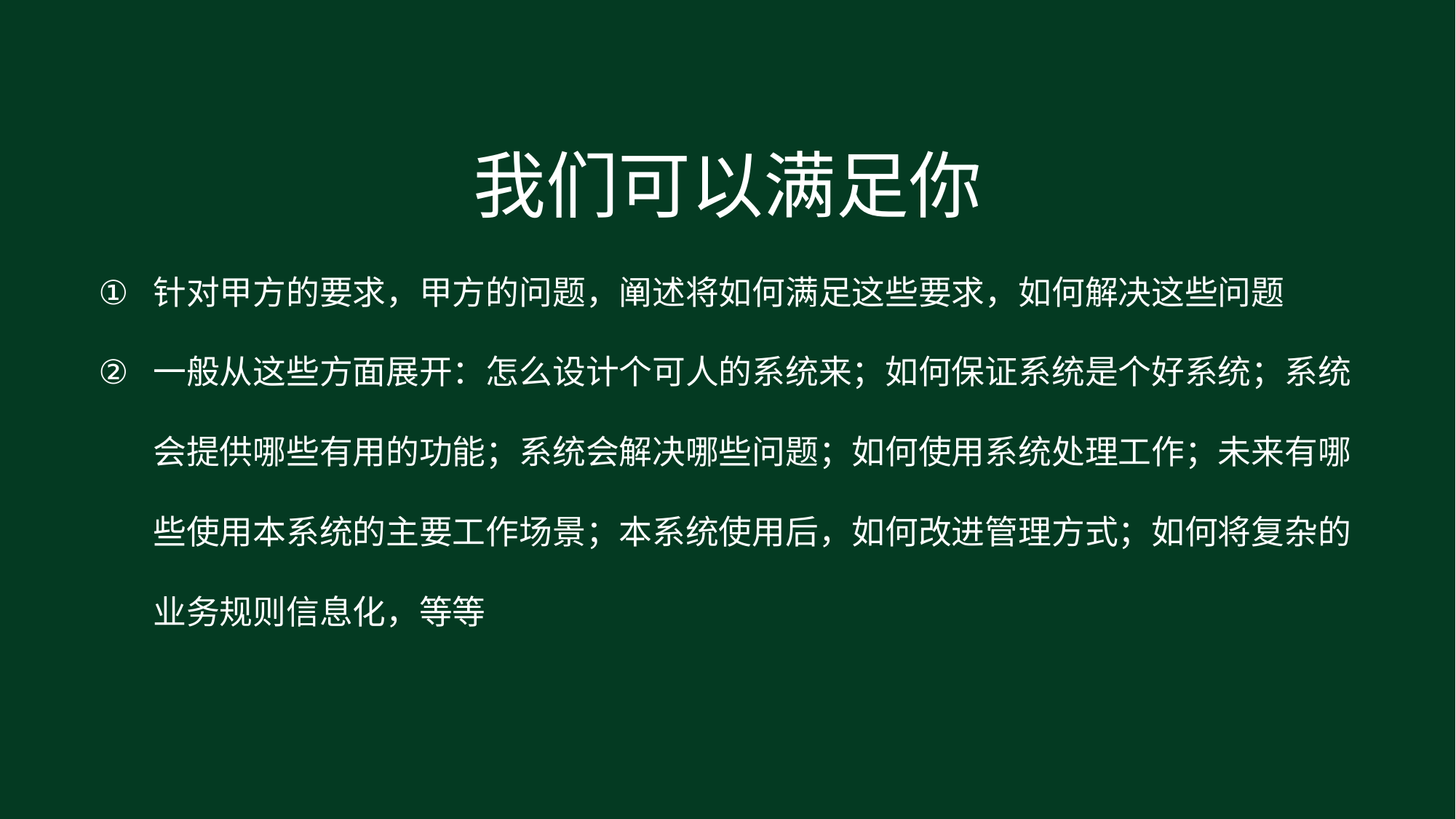

我们可以满足你
针对甲方的要求，甲方的问题，阐述将如何满足这些要求，如何解决这些问题
一般从这些方面展开：怎么设计个可人的系统来；如何保证系统是个好系统；系统会提供哪些有用的功能；系统会解决哪些问题；如何使用系统处理工作；未来有哪些使用本系统的主要工作场景；本系统使用后，如何改进管理方式；如何将复杂的业务规则信息化，等等